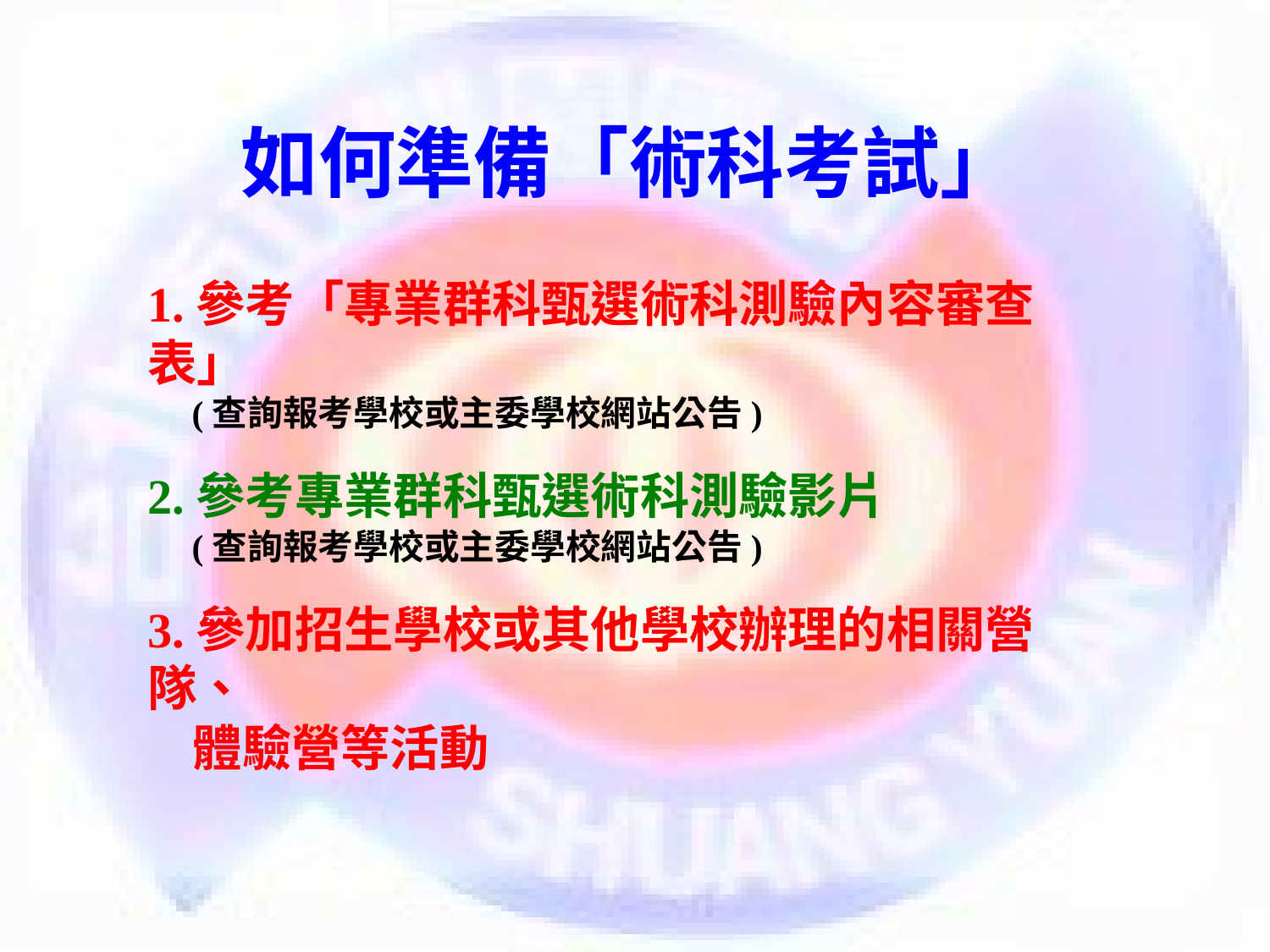

如何準備「術科考試」
1.參考「專業群科甄選術科測驗內容審查表」
     (查詢報考學校或主委學校網站公告)
2.參考專業群科甄選術科測驗影片
     (查詢報考學校或主委學校網站公告)
3.參加招生學校或其他學校辦理的相關營隊、
   體驗營等活動